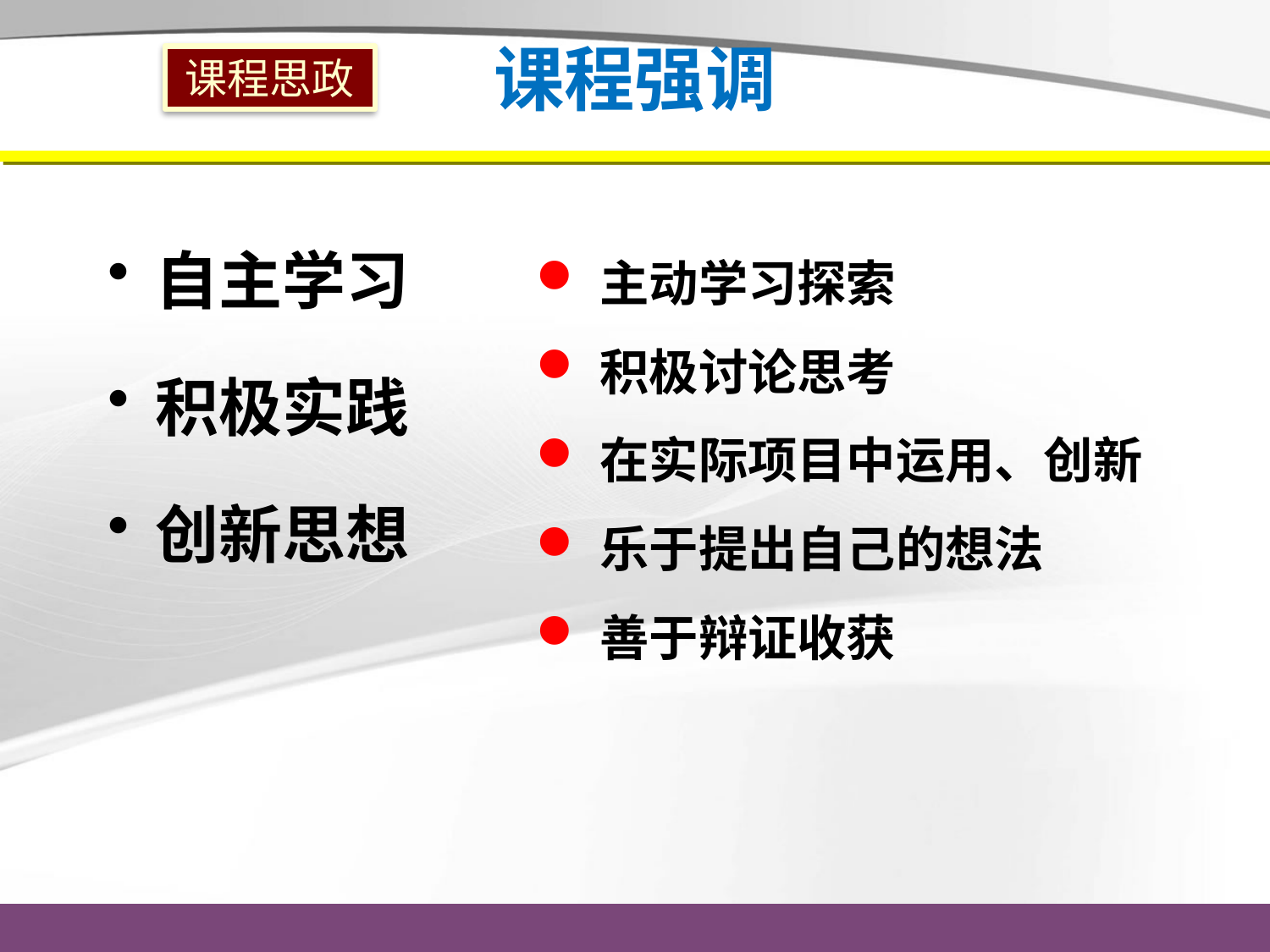

# 课程强调
课程思政
自主学习
积极实践
创新思想
主动学习探索
积极讨论思考
在实际项目中运用、创新
乐于提出自己的想法
善于辩证收获